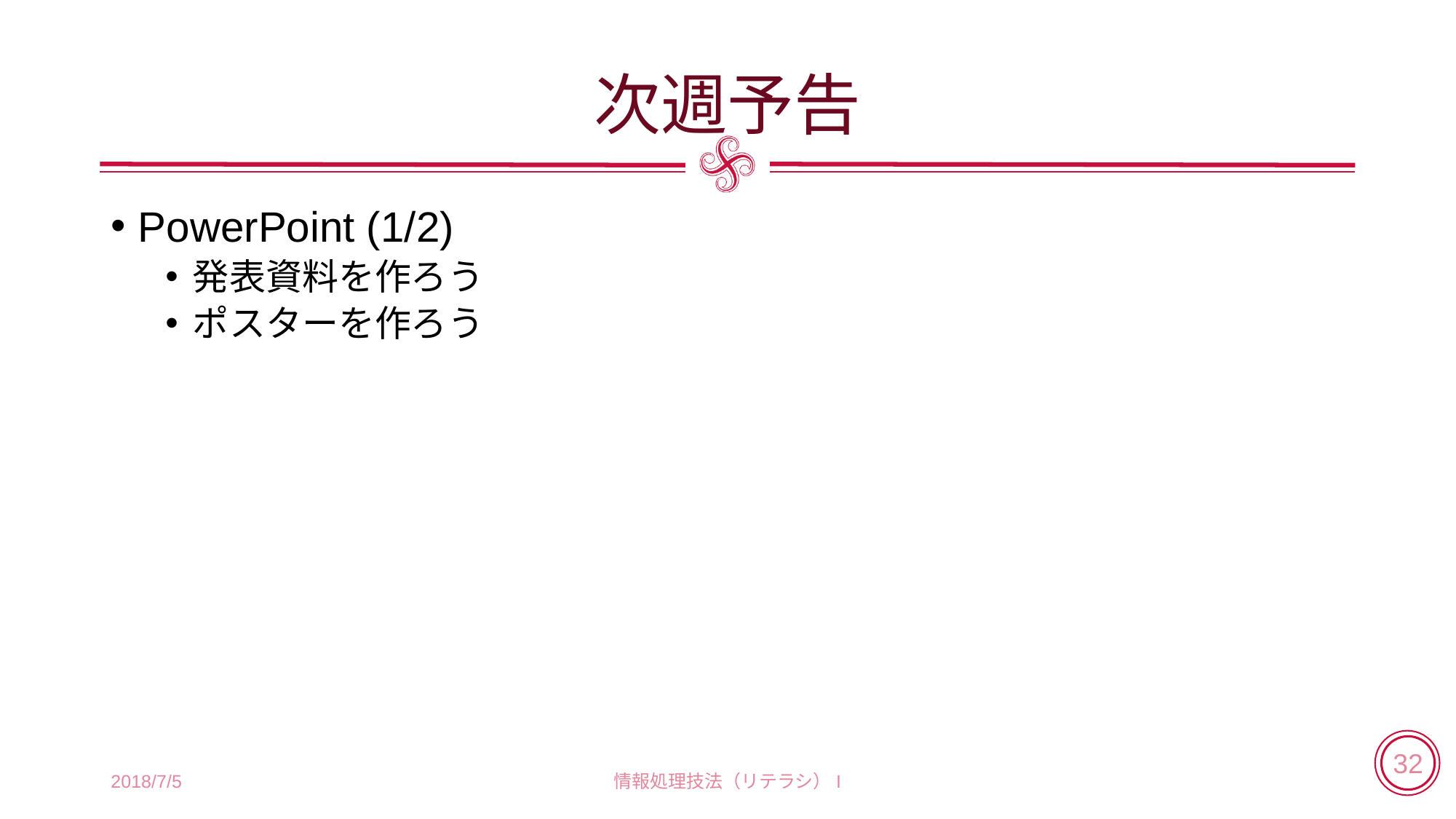

# 次週予告
PowerPoint (1/2)
発表資料を作ろう
ポスターを作ろう

2018/7/5
情報処理技法（リテラシ）I